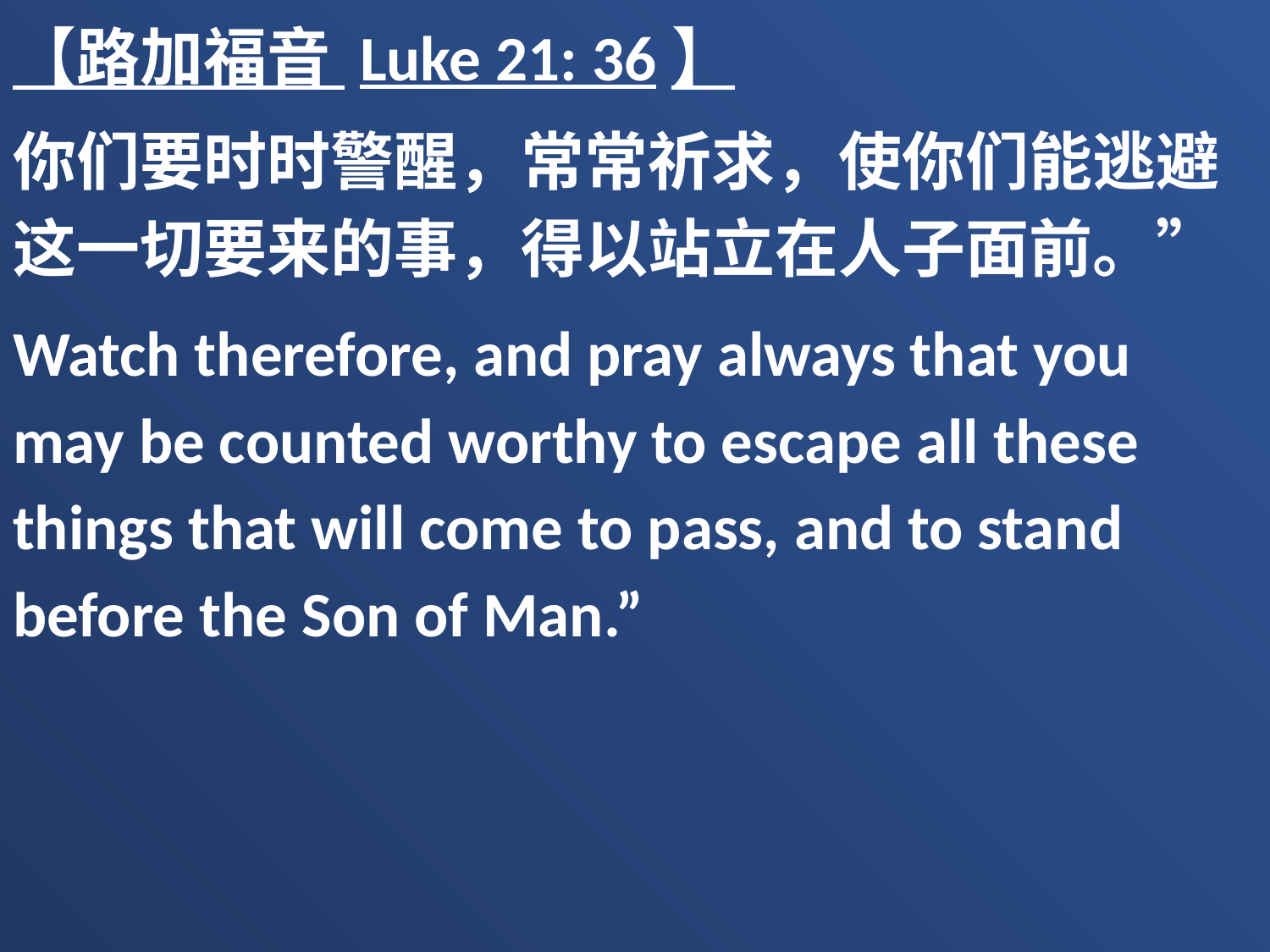

【路加福音 Luke 21: 36】
你们要时时警醒，常常祈求，使你们能逃避这一切要来的事，得以站立在人子面前。”
Watch therefore, and pray always that you may be counted worthy to escape all these things that will come to pass, and to stand before the Son of Man.”